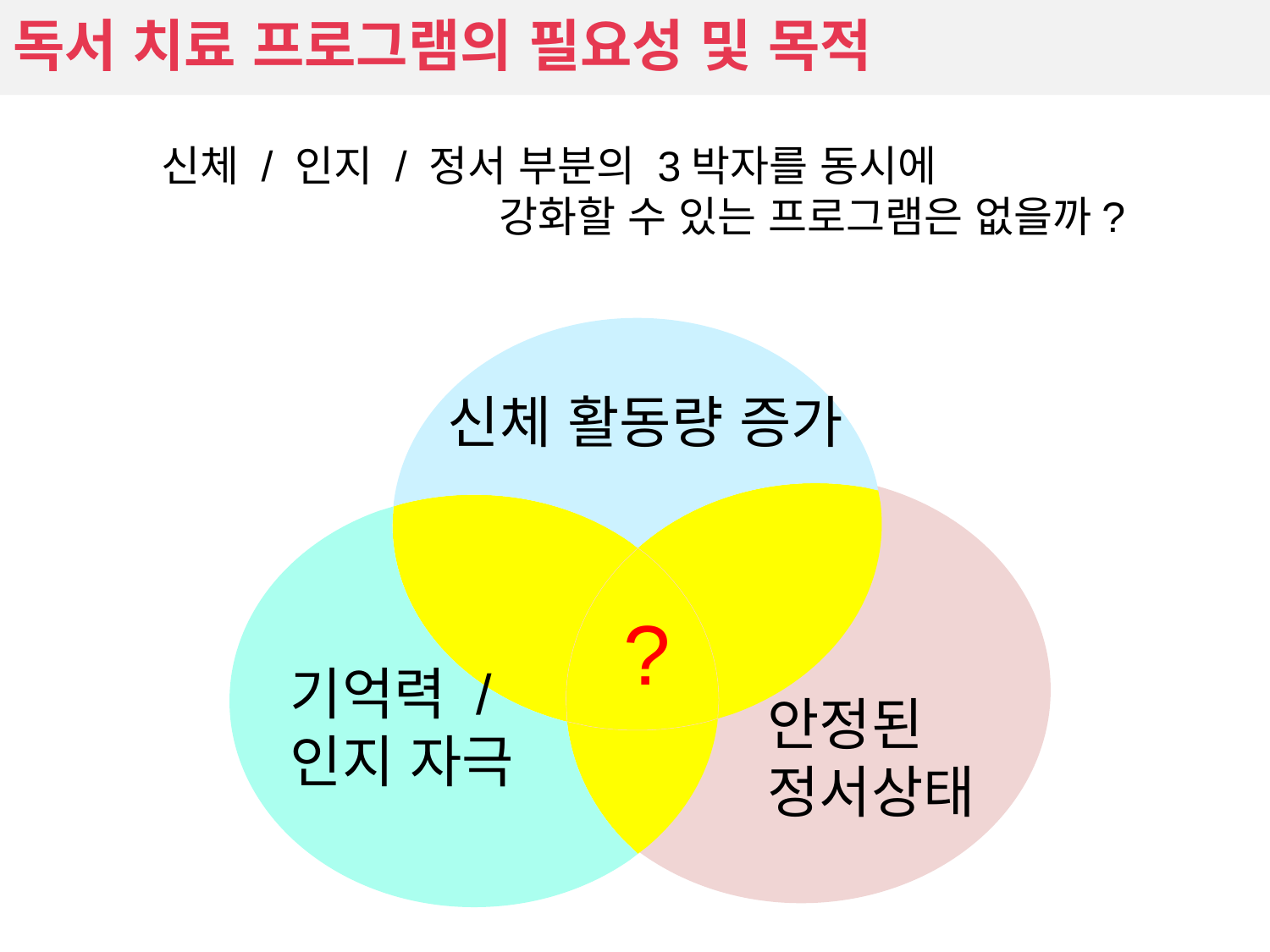

독서 치료 프로그램의 필요성 및 목적
신체 / 인지 / 정서 부분의 3박자를 동시에
강화할 수 있는 프로그램은 없을까?

신체 활동량 증가

?
기억력 / 인지 자극
안정된 정서상태